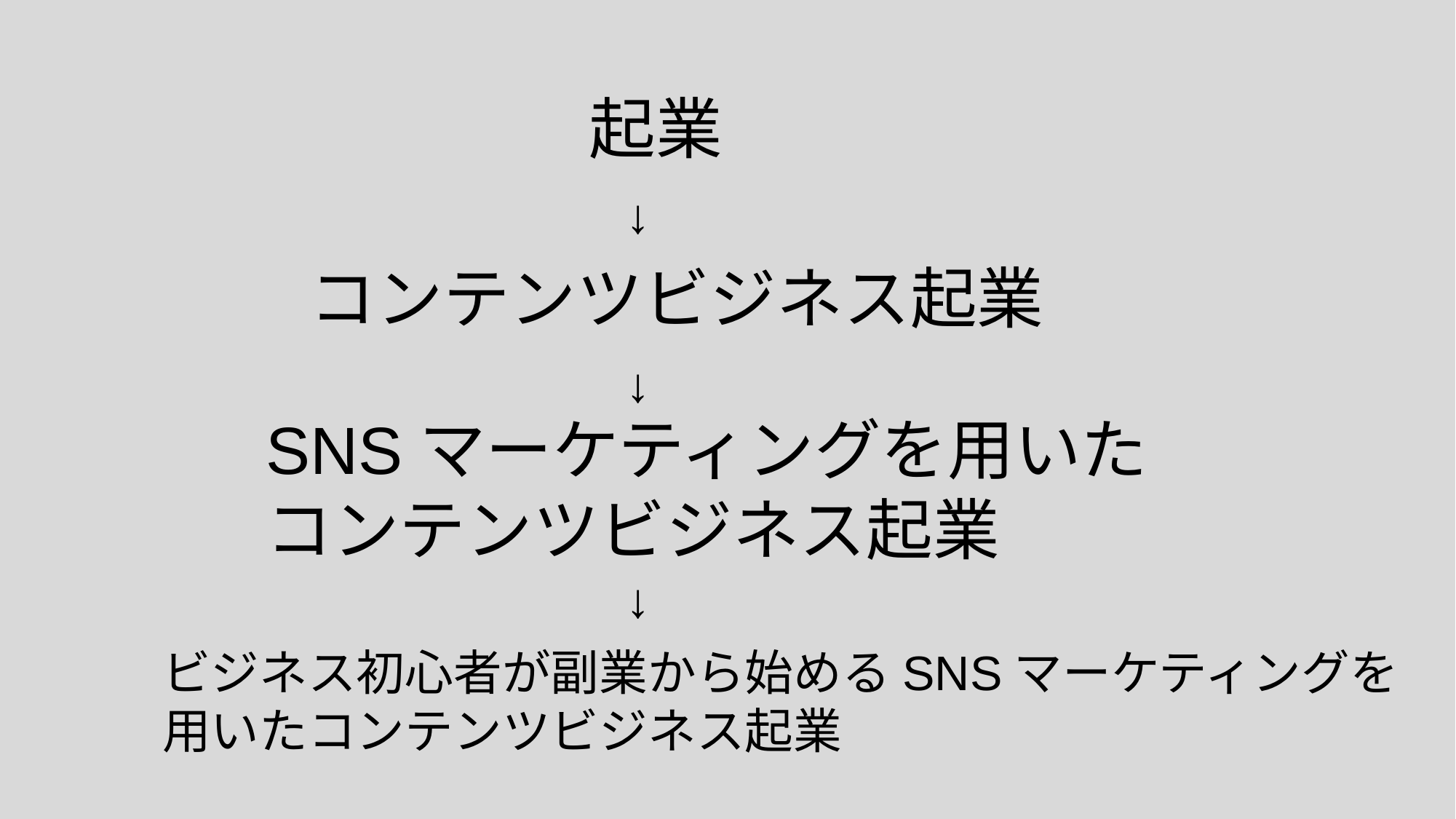

起業
↓
コンテンツビジネス起業
↓
SNSマーケティングを用いた
コンテンツビジネス起業
↓
ビジネス初心者が副業から始めるSNSマーケティングを
用いたコンテンツビジネス起業